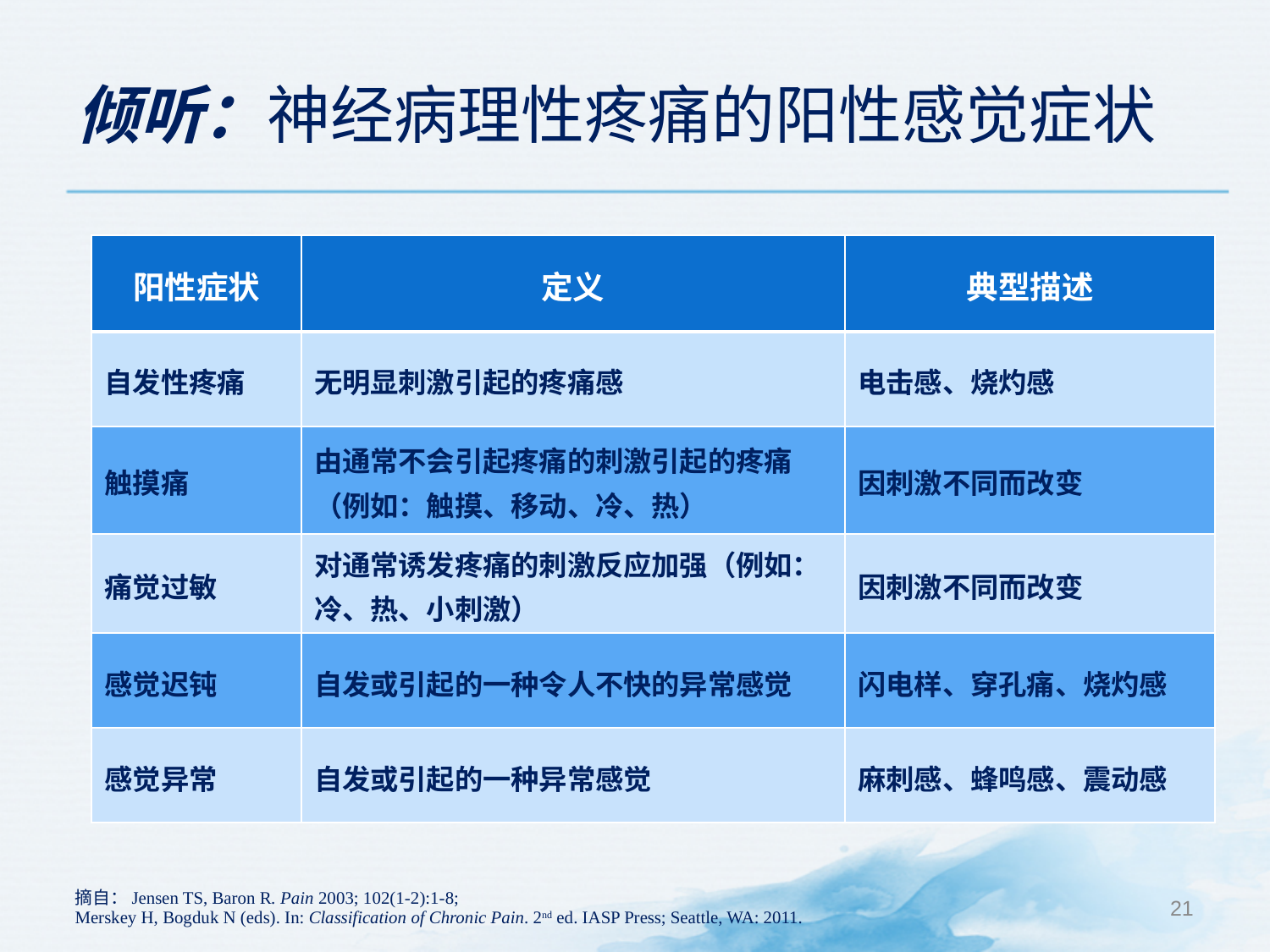

倾听：神经病理性疼痛的阳性感觉症状
| 阳性症状 | 定义 | 典型描述 |
| --- | --- | --- |
| 自发性疼痛 | 无明显刺激引起的疼痛感 | 电击感、烧灼感 |
| 触摸痛 | 由通常不会引起疼痛的刺激引起的疼痛（例如：触摸、移动、冷、热） | 因刺激不同而改变 |
| 痛觉过敏 | 对通常诱发疼痛的刺激反应加强（例如：冷、热、小刺激） | 因刺激不同而改变 |
| 感觉迟钝 | 自发或引起的一种令人不快的异常感觉 | 闪电样、穿孔痛、烧灼感 |
| 感觉异常 | 自发或引起的一种异常感觉 | 麻刺感、蜂鸣感、震动感 |
21
摘自：Jensen TS, Baron R. Pain 2003; 102(1-2):1-8;
Merskey H, Bogduk N (eds). In: Classification of Chronic Pain. 2nd ed. IASP Press; Seattle, WA: 2011.